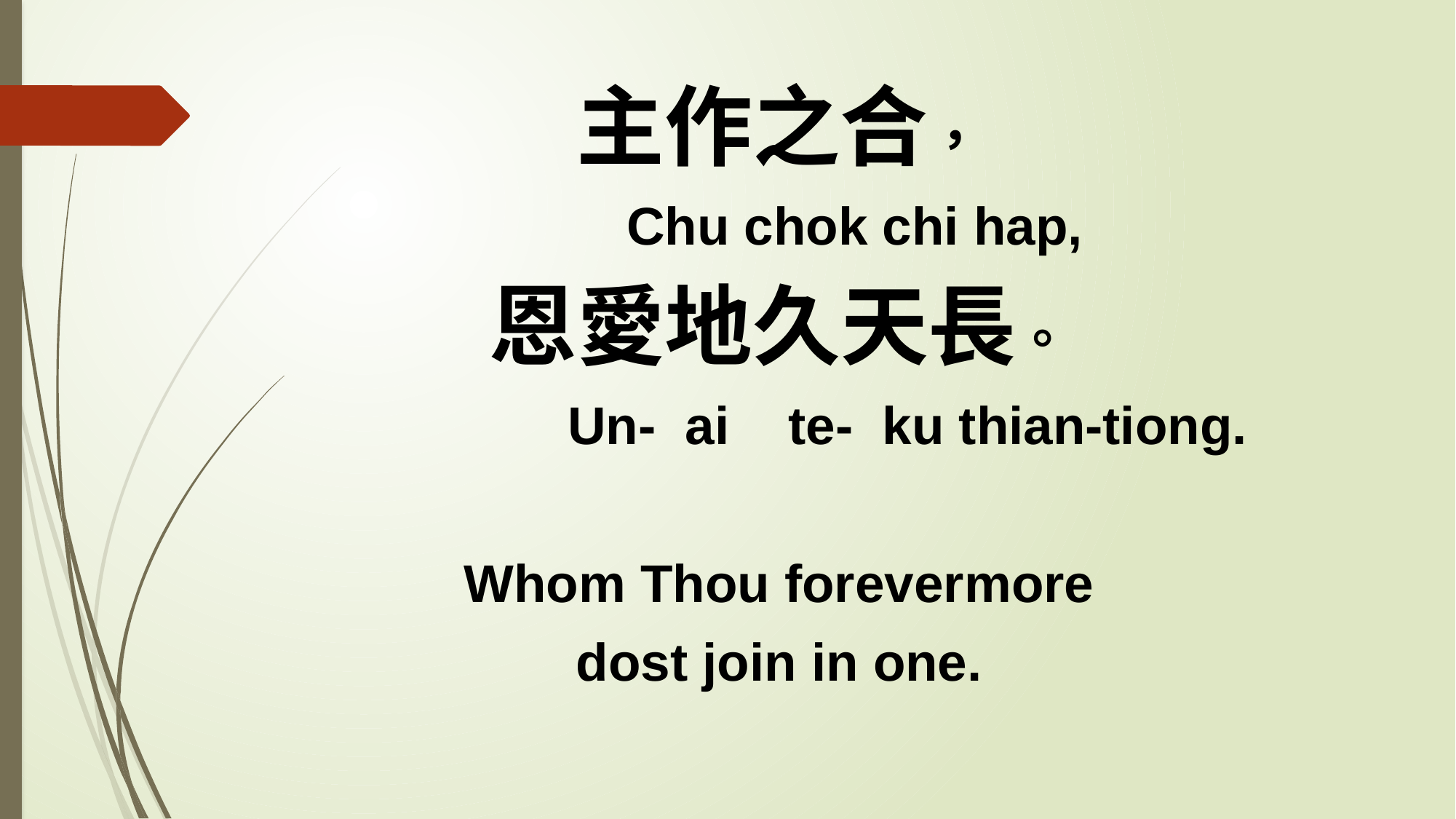

主作之合，
                         Chu chok chi hap,
恩愛地久天長。
                     Un-  ai    te-  ku thian-tiong.

Whom Thou forevermore
dost join in one.